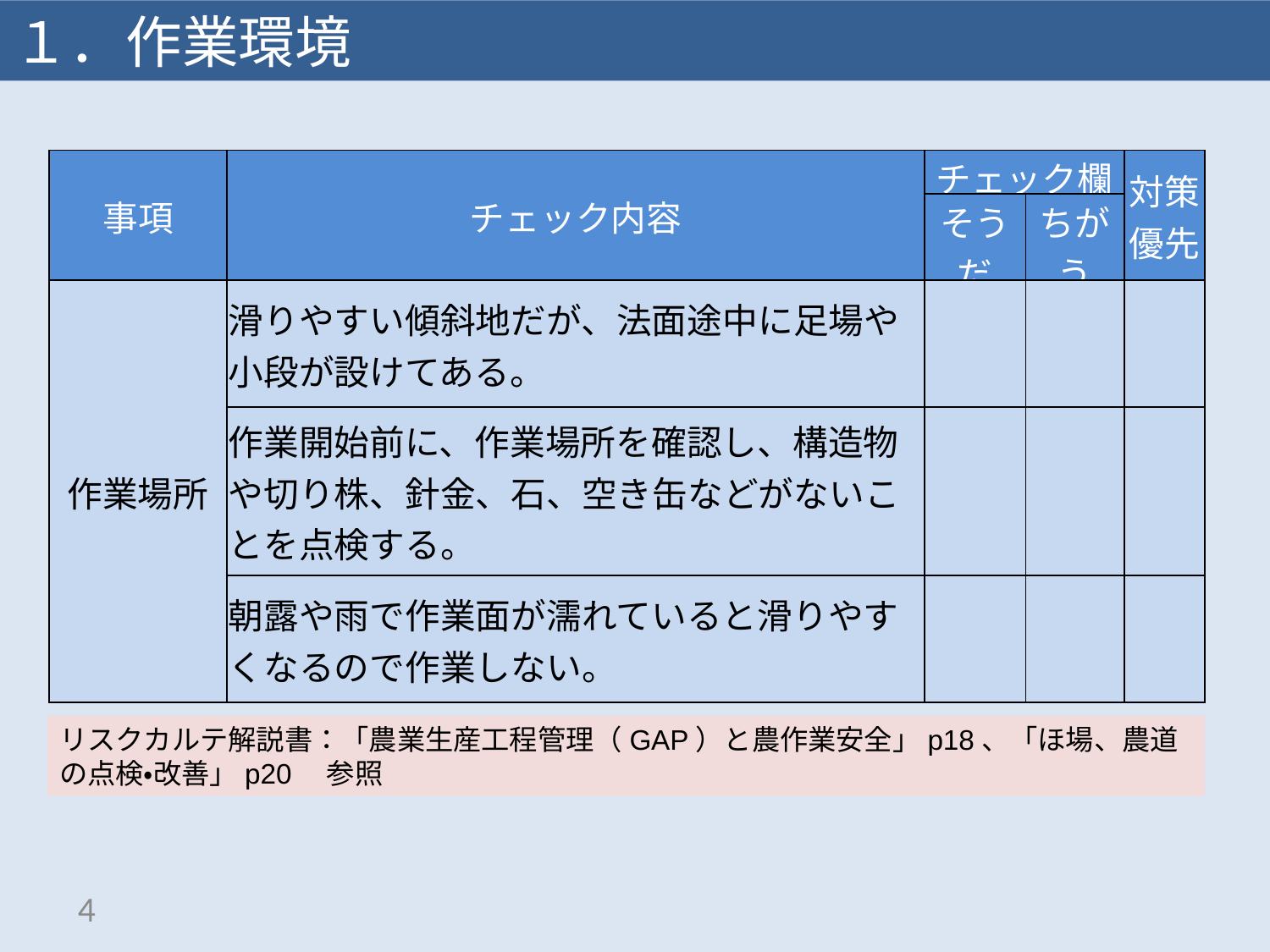

１．作業環境
| 事項 | チェック内容 | チェック欄 |  | 対策 優先 |
| --- | --- | --- | --- | --- |
|  |  | そうだ | ちがう |  |
| 作業場所 | 滑りやすい傾斜地だが、法面途中に足場や小段が設けてある。 |  |  |  |
|  | 作業開始前に、作業場所を確認し、構造物や切り株、針金、石、空き缶などがないことを点検する。 |  |  |  |
|  | 朝露や雨で作業面が濡れていると滑りやすくなるので作業しない。 |  |  |  |
リスクカルテ解説書：「農業生産工程管理（GAP）と農作業安全」p18、「ほ場、農道の点検・改善」p20　参照
4